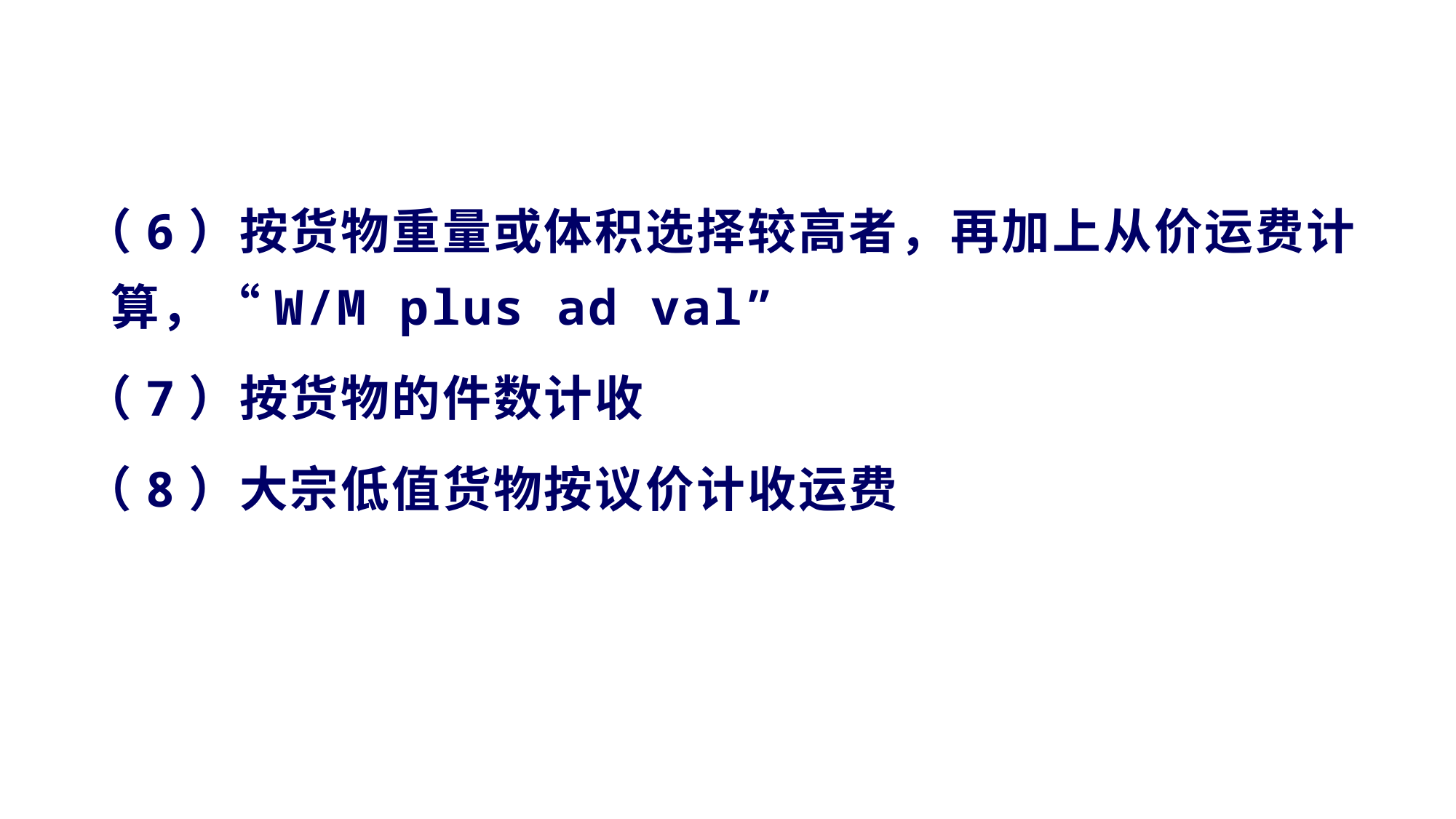

#
（6）按货物重量或体积选择较高者，再加上从价运费计算，“W/M plus ad val”
（7）按货物的件数计收
（8）大宗低值货物按议价计收运费